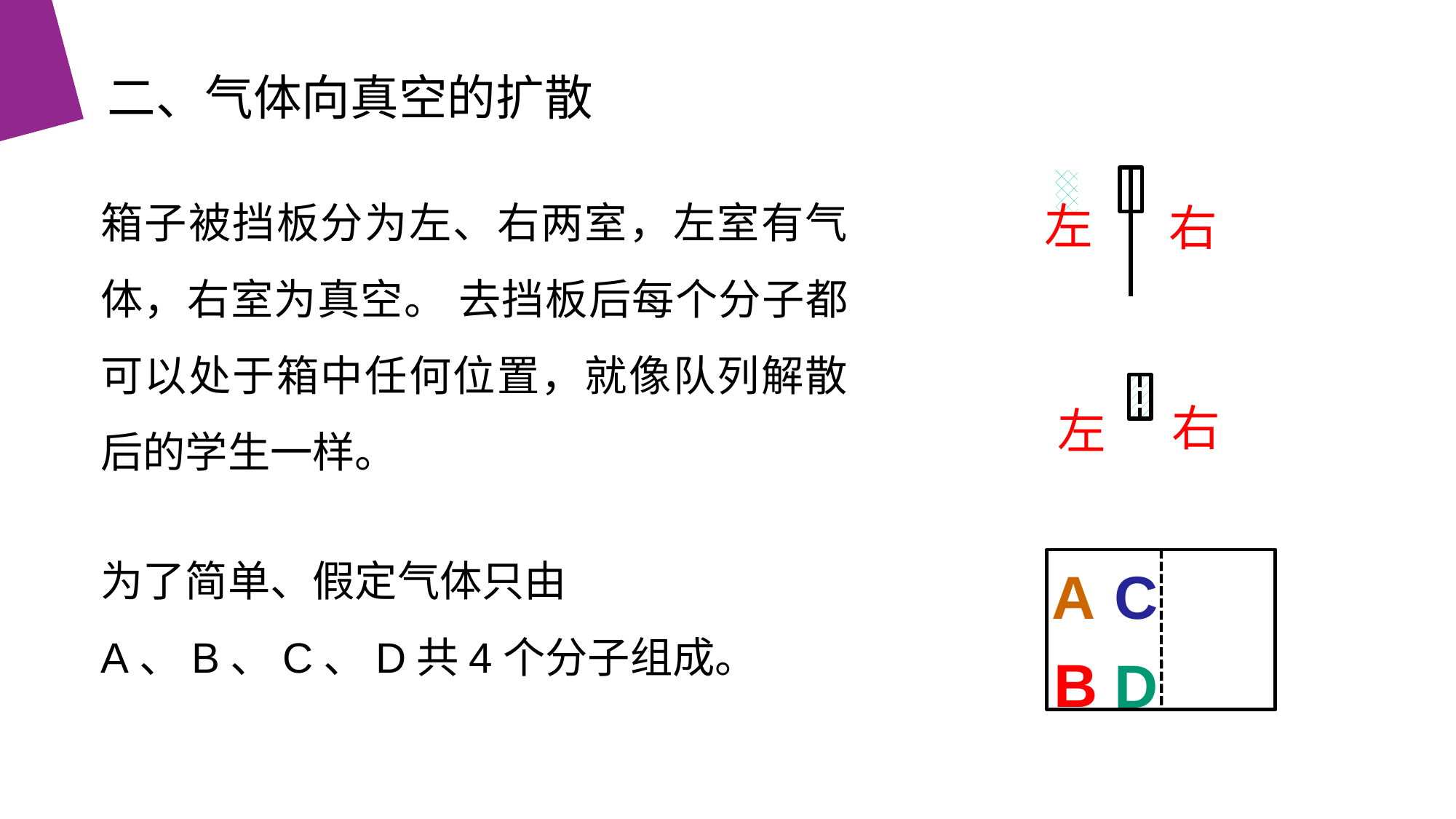

二、气体向真空的扩散
箱子被挡板分为左、右两室，左室有气体，右室为真空。 去挡板后每个分子都可以处于箱中任何位置，就像队列解散后的学生一样。

左
右

右
左
为了简单、假定气体只由A、B、C、D共4个分子组成。

A
C
B
D